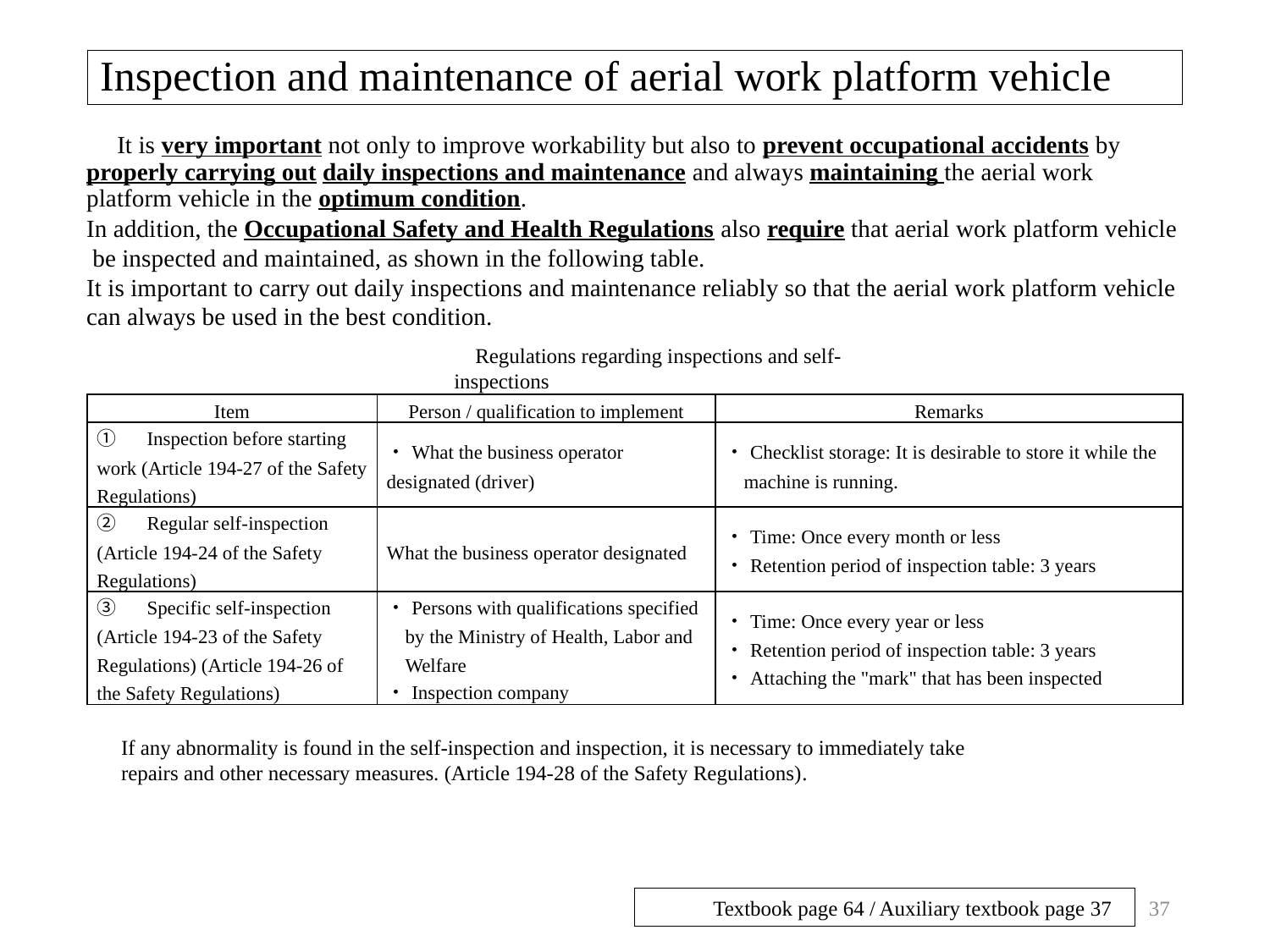

# Inspection and maintenance of aerial work platform vehicle
　It is very important not only to improve workability but also to prevent occupational accidents by properly carrying out daily inspections and maintenance and always maintaining the aerial work platform vehicle in the optimum condition.
In addition, the Occupational Safety and Health Regulations also require that aerial work platform vehicle  be inspected and maintained, as shown in the following table.
It is important to carry out daily inspections and maintenance reliably so that the aerial work platform vehicle can always be used in the best condition.
Regulations regarding inspections and self-inspections
| Item | Person / qualification to implement | Remarks |
| --- | --- | --- |
| ①　Inspection before starting work (Article 194-27 of the Safety Regulations) | ・What the business operator designated (driver) | ・Checklist storage: It is desirable to store it while the machine is running. |
| ②　Regular self-inspection (Article 194-24 of the Safety Regulations) | What the business operator designated | ・Time: Once every month or less ・Retention period of inspection table: 3 years |
| ③　Specific self-inspection  (Article 194-23 of the Safety Regulations) (Article 194-26 of the Safety Regulations) | ・Persons with qualifications specified by the Ministry of Health, Labor and Welfare ・Inspection company | ・Time: Once every year or less ・Retention period of inspection table: 3 years ・Attaching the "mark" that has been inspected |
If any abnormality is found in the self-inspection and inspection, it is necessary to immediately take
repairs and other necessary measures. (Article 194-28 of the Safety Regulations).
37
Textbook page 64 / Auxiliary textbook page 37